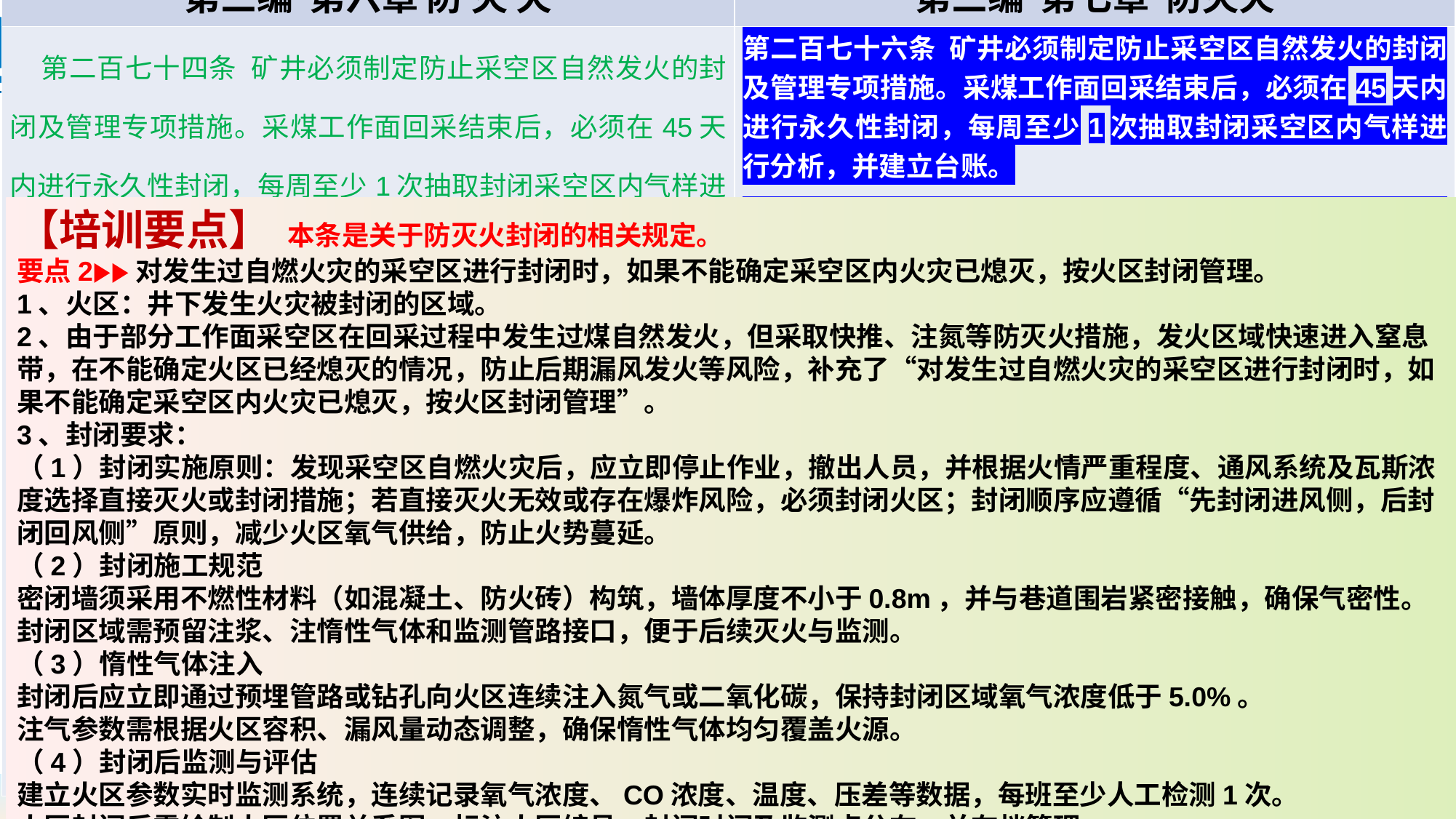

| 《煤矿安全规程》（2022版） | 《煤矿安全规程》（2025版） |
| --- | --- |
| 第三编 第六章 防 灭 火 | 第三编 第七章 防灭火 |
| 第二百七十四条 矿井必须制定防止采空区自然发火的封闭及管理专项措施。采煤工作面回采结束后，必须在45天内进行永久性封闭，每周至少1次抽取封闭采空区内气样进行分析，并建立台账。 开采自燃和容易自燃煤层，应当及时构筑各类密闭并保证质量。 与封闭采空区连通的各类废弃钻孔必须永久封闭。 构筑、维修采空区密闭时必须编制设计和制定专项安全措施。 采空区疏放水前，应当对采空区自然发火的风险进行评估；采空区疏放水时，应当加强对采空区自然发火危险的监测与防控；采空区疏放水后，应当及时关闭疏水闸阀、采用自动放水装置或者永久封堵，防止通过放水管漏风。 | 第二百七十六条 矿井必须制定防止采空区自然发火的封闭及管理专项措施。采煤工作面回采结束后，必须在45天内进行永久性封闭，每周至少1次抽取封闭采空区内气样进行分析，并建立台账。 开采自燃和容易自燃煤层，应当及时构筑各类密闭并保证质量。 与封闭采空区连通的各类废弃钻孔必须永久封闭。 构筑、维修采空区密闭时必须编制设计和制定专项安全措施。 对发生过自燃火灾的采空区进行封闭时，如果不能确定采空区内火灾已熄灭，按照火区封闭管理。 采空区疏放水前，应当对采空区自然发火的风险进行评估；采空区疏放水时，应当加强对采空区自然发火危险的监测与防控；采空区疏放水后，应当及时关闭疏水闸阀、采用自动放水装置或者永久封堵，防止通过放水管漏风。 |
【培训要点】  本条是关于防灭火封闭的相关规定。
要点2▶▶对发生过自燃火灾的采空区进行封闭时，如果不能确定采空区内火灾已熄灭，按火区封闭管理。
1、火区：井下发生火灾被封闭的区域。
2、由于部分工作面采空区在回采过程中发生过煤自然发火，但采取快推、注氮等防灭火措施，发火区域快速进入窒息带，在不能确定火区已经熄灭的情况，防止后期漏风发火等风险，补充了“对发生过自燃火灾的采空区进行封闭时，如果不能确定采空区内火灾已熄灭，按火区封闭管理”。
3、封闭要求：
（1）‌封闭实施原则：发现采空区自燃火灾后，应立即停止作业，撤出人员，并根据火情严重程度、通风系统及瓦斯浓度选择直接灭火或封闭措施；若直接灭火无效或存在爆炸风险，必须封闭火区；封闭顺序应遵循“先封闭进风侧，后封闭回风侧”原则，减少火区氧气供给，防止火势蔓延。
（2）‌封闭施工规范‌
密闭墙须采用‌不燃性材料‌（如混凝土、防火砖）构筑，墙体厚度不小于0.8m，并与巷道围岩紧密接触，确保气密性。
封闭区域需预留注浆、注惰性气体和监测管路接口，便于后续灭火与监测。
（3）‌惰性气体注入‌
封闭后应立即通过预埋管路或钻孔向火区连续注入‌氮气或二氧化碳‌，保持封闭区域氧气浓度低于5.0%‌。
注气参数需根据火区容积、漏风量动态调整，确保惰性气体均匀覆盖火源‌。
（4）封闭后‌监测与评估‌
建立火区参数实时监测系统，连续记录‌氧气浓度、CO浓度、温度、压差‌等数据，每班至少人工检测1次‌。
火区封闭后需绘制‌火区位置关系图‌，标注火区编号、封闭时间及监测点分布，并存档管理‌。
（5）‌安全维护措施‌
减少封闭火区漏风，定期检查密闭墙完好性，发现裂缝或气体泄漏须及时修补‌。
通过地面或井下钻孔向火源位置补注灭火材料（如凝胶、阻化剂），加速火区熄灭‌